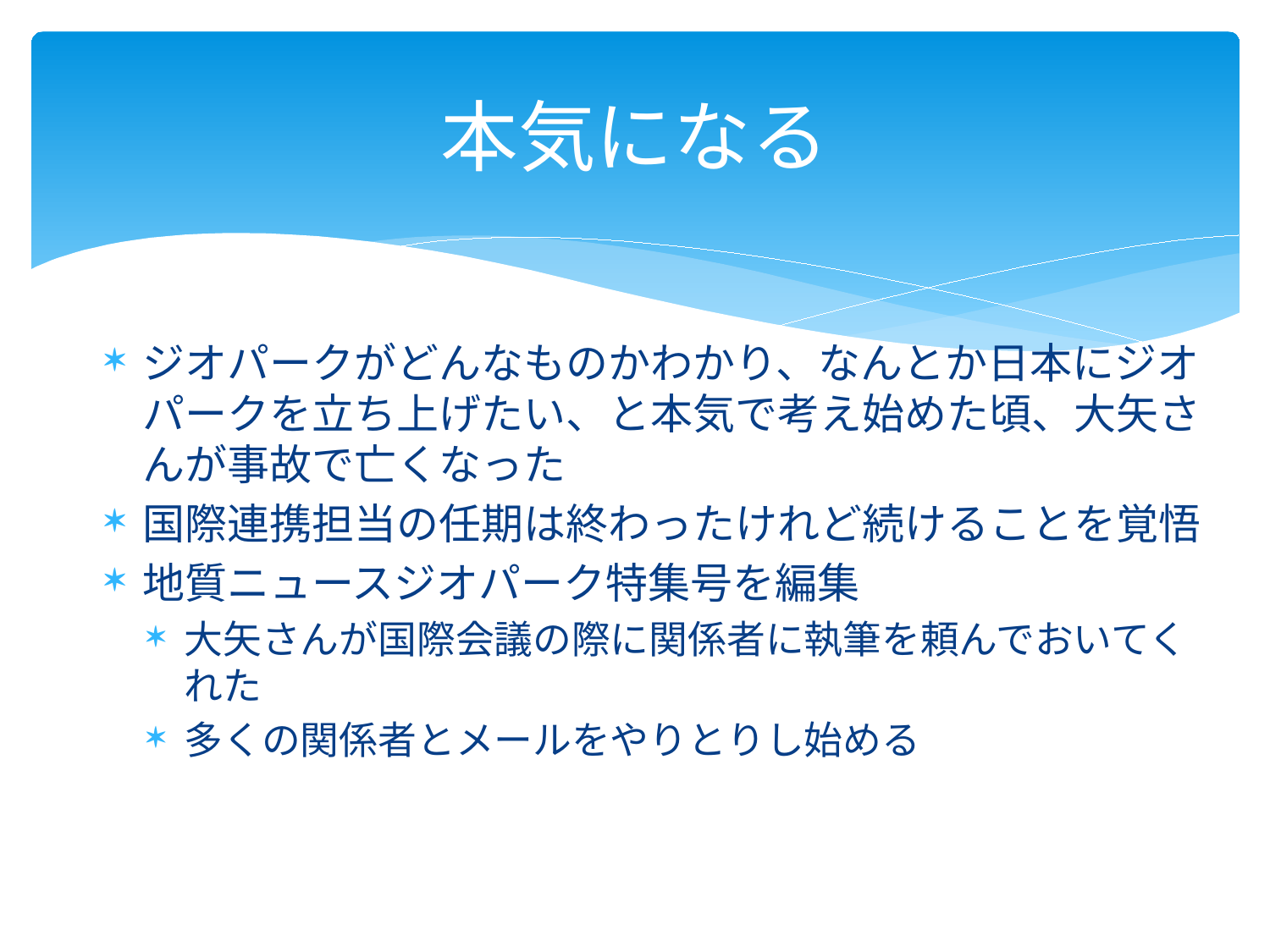

# 本気になる
ジオパークがどんなものかわかり、なんとか日本にジオパークを立ち上げたい、と本気で考え始めた頃、大矢さんが事故で亡くなった
国際連携担当の任期は終わったけれど続けることを覚悟
地質ニュースジオパーク特集号を編集
大矢さんが国際会議の際に関係者に執筆を頼んでおいてくれた
多くの関係者とメールをやりとりし始める